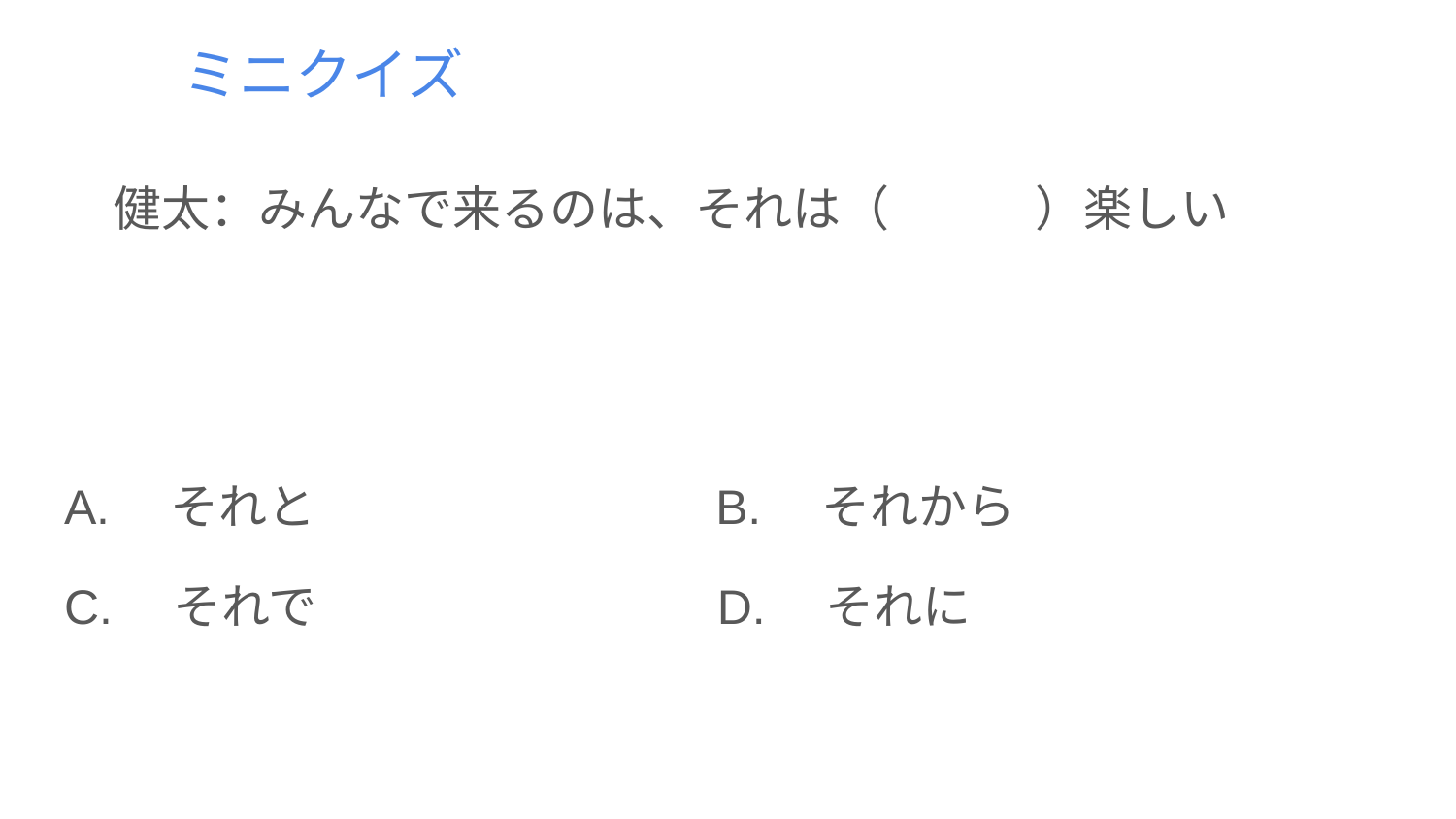

# ミニクイズ
　健太：みんなで来るのは、それは（　　　）楽しい

A.　それと　　　　　　　　B.　それから
C.　それで　　　　　　　　D.　それに